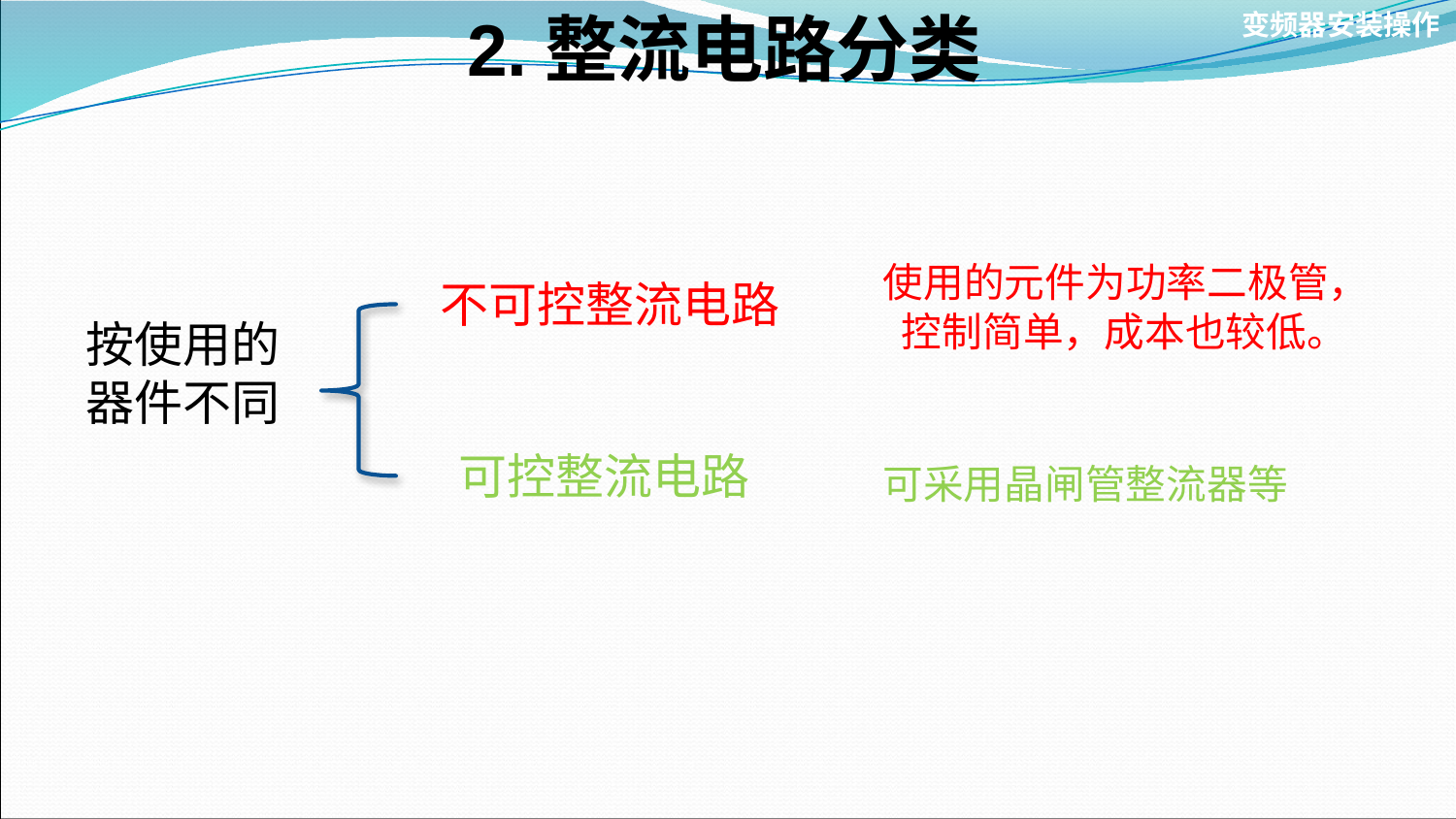

变频器安装操作
# 2.整流电路分类
使用的元件为功率二极管，
 控制简单，成本也较低。
不可控整流电路

按使用的
器件不同
 可控整流电路
可采用晶闸管整流器等
5